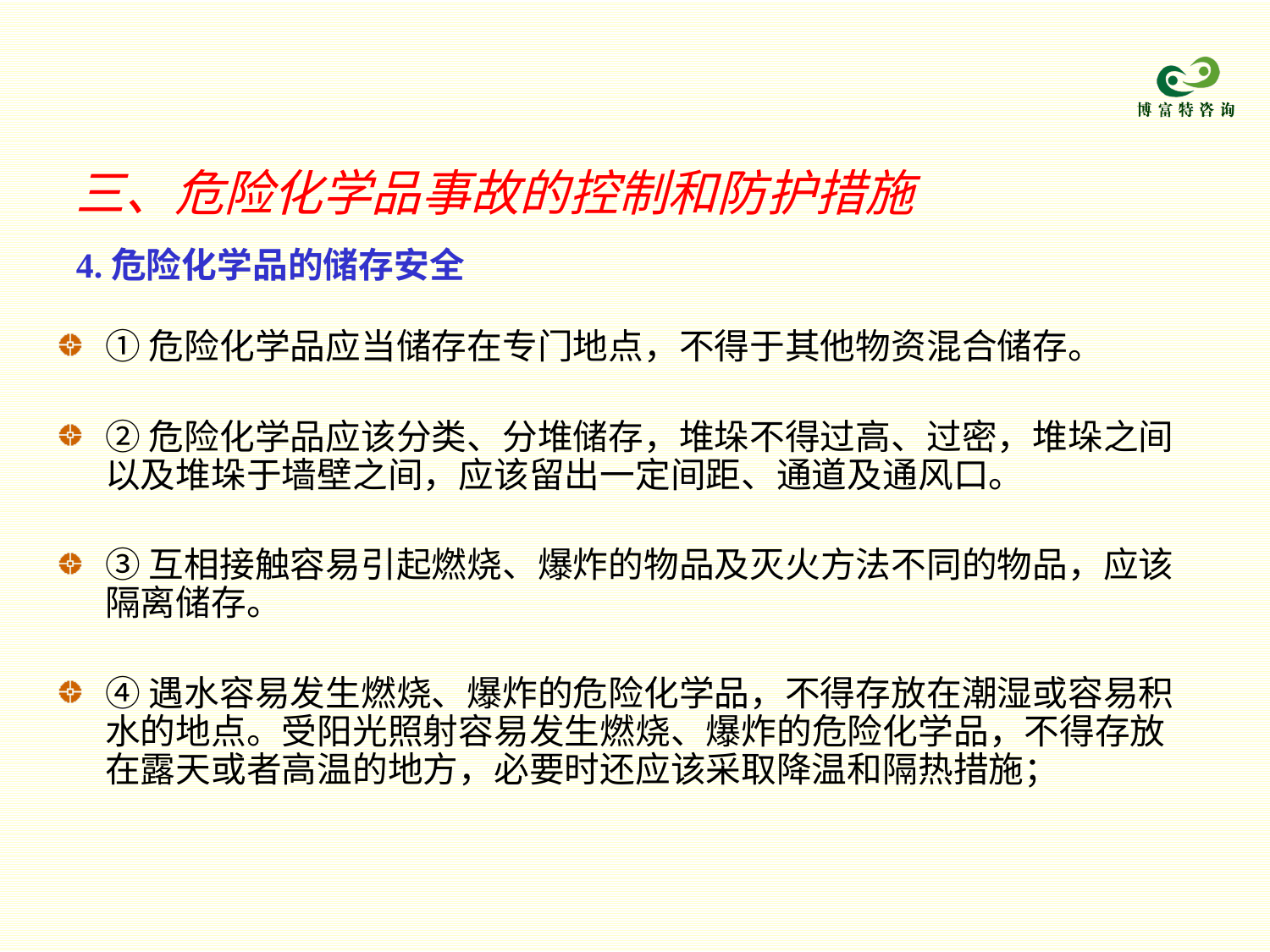

三、危险化学品事故的控制和防护措施
4.危险化学品的储存安全

①危险化学品应当储存在专门地点，不得于其他物资混合储存。

②危险化学品应该分类、分堆储存，堆垛不得过高、过密，堆垛之间以及堆垛于墙壁之间，应该留出一定间距、通道及通风口。

③互相接触容易引起燃烧、爆炸的物品及灭火方法不同的物品，应该隔离储存。

④遇水容易发生燃烧、爆炸的危险化学品，不得存放在潮湿或容易积水的地点。受阳光照射容易发生燃烧、爆炸的危险化学品，不得存放在露天或者高温的地方，必要时还应该采取降温和隔热措施；